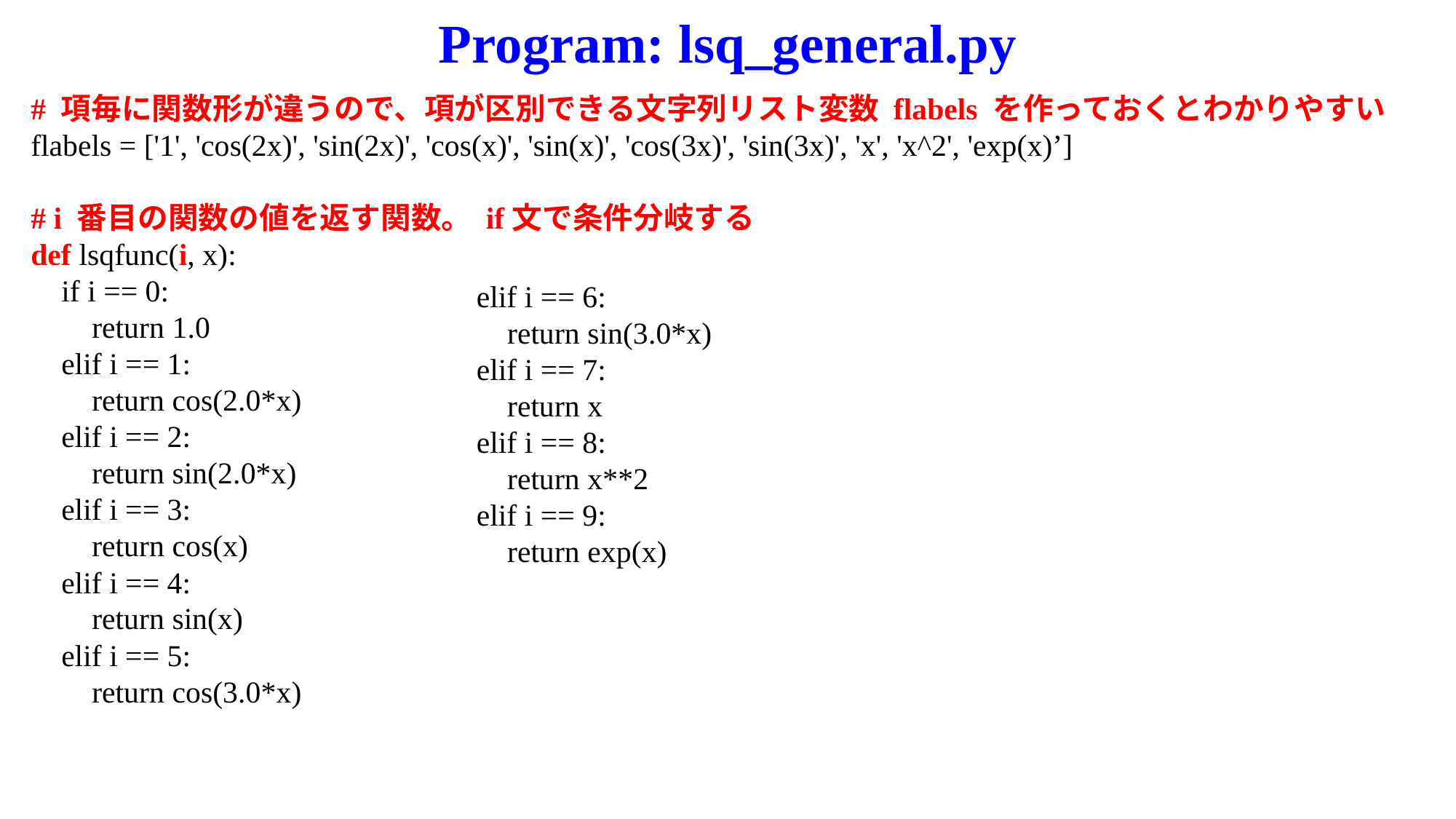

Program: lsq_general.py
# 項毎に関数形が違うので、項が区別できる文字列リスト変数 flabels を作っておくとわかりやすい
flabels = ['1', 'cos(2x)', 'sin(2x)', 'cos(x)', 'sin(x)', 'cos(3x)', 'sin(3x)', 'x', 'x^2', 'exp(x)’]

# i 番目の関数の値を返す関数。 if文で条件分岐する
def lsqfunc(i, x):
    if i == 0:
        return 1.0
    elif i == 1:
        return cos(2.0*x)
    elif i == 2:
        return sin(2.0*x)
    elif i == 3:
        return cos(x)
    elif i == 4:
        return sin(x)
    elif i == 5:
        return cos(3.0*x)
    elif i == 6:
        return sin(3.0*x)
    elif i == 7:
        return x
    elif i == 8:
        return x**2
    elif i == 9:
        return exp(x)